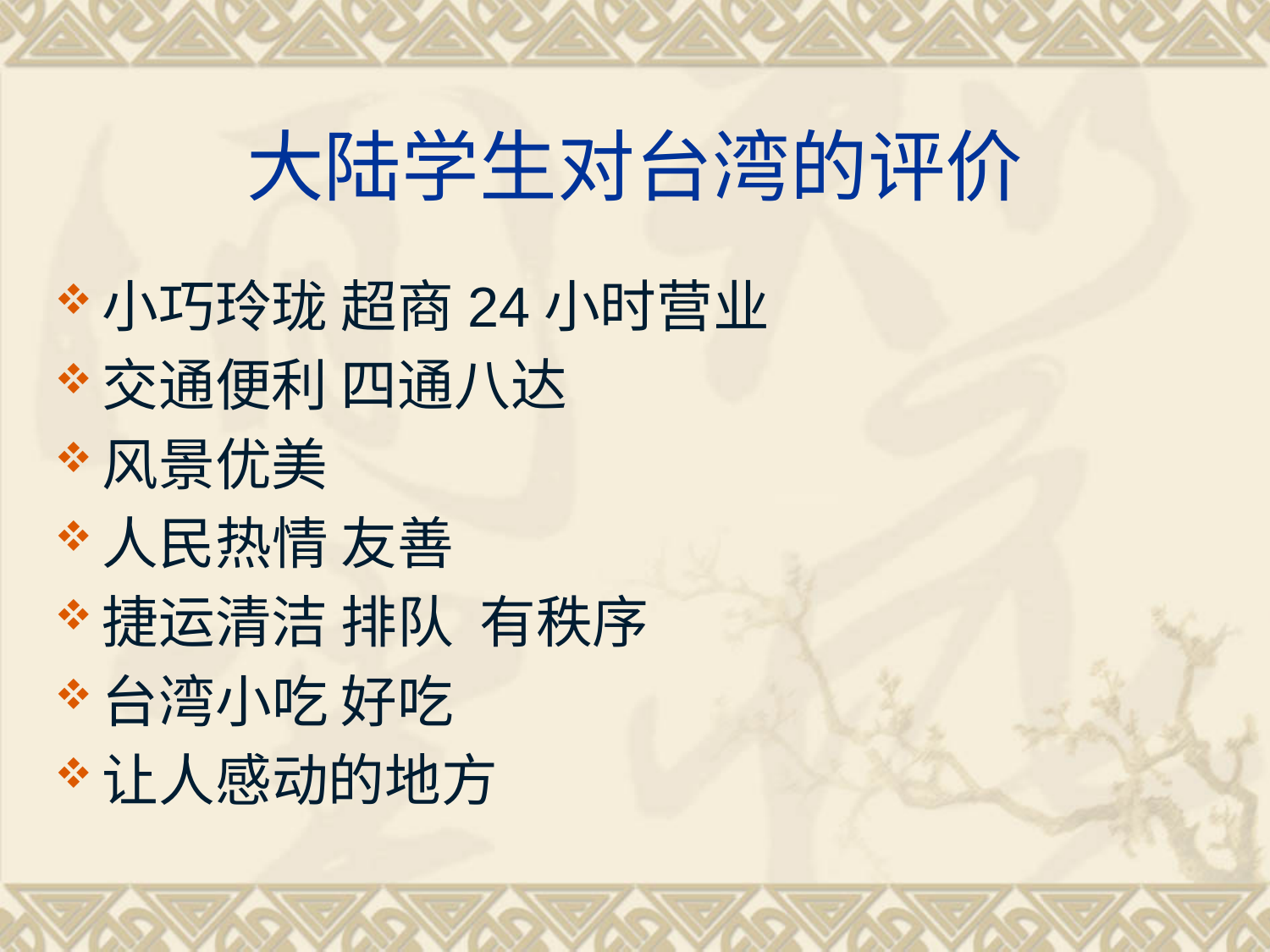

# 大陆学生对台湾的评价
小巧玲珑 超商24小时营业
交通便利 四通八达
风景优美
人民热情 友善
捷运清洁 排队  有秩序
台湾小吃 好吃
让人感动的地方